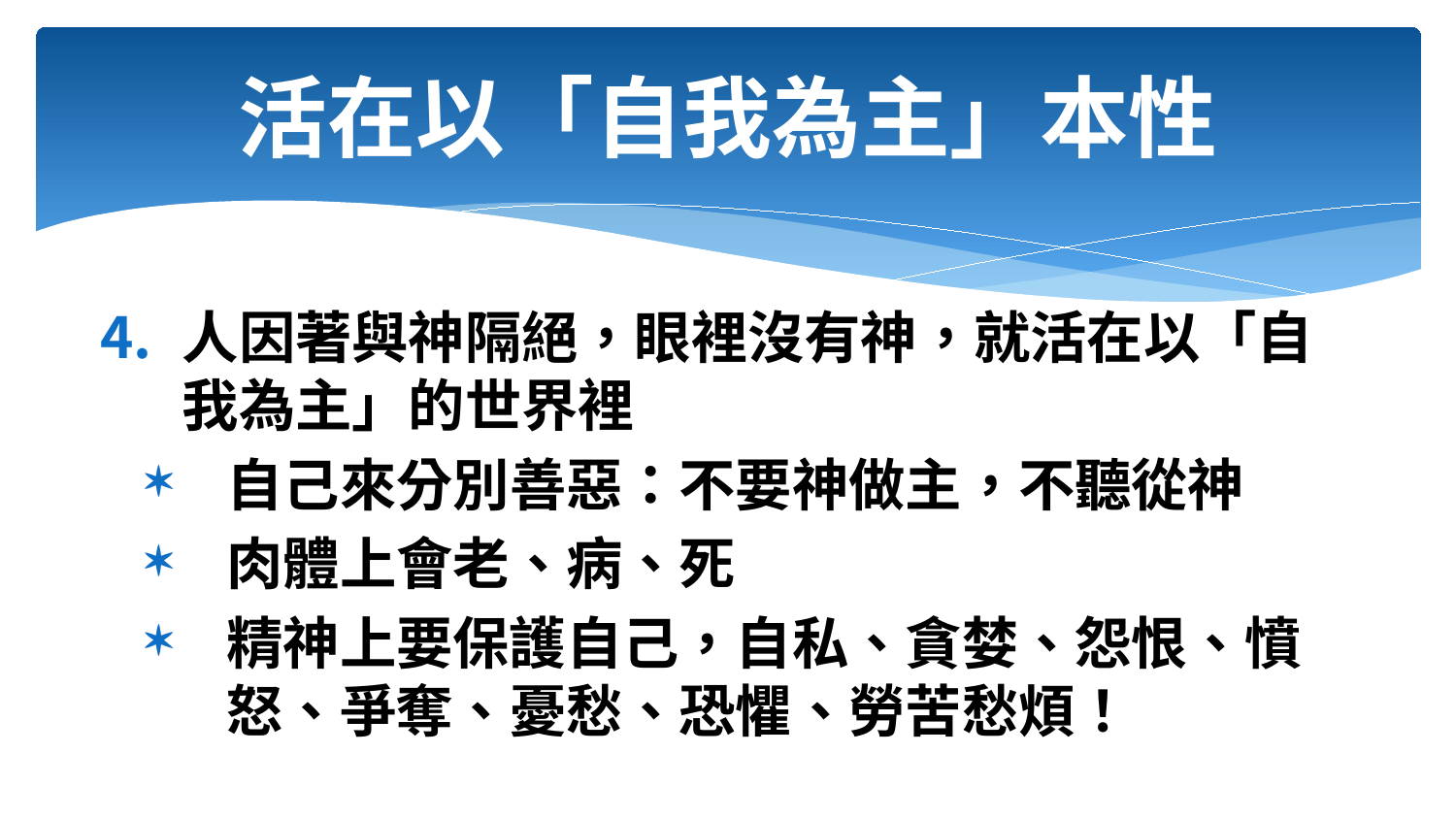

# 活在以「自我為主」本性
人因著與神隔絕，眼裡沒有神，就活在以「自我為主」的世界裡
自己來分別善惡：不要神做主，不聽從神
肉體上會老、病、死
精神上要保護自己，自私、貪婪、怨恨、憤怒、爭奪、憂愁、恐懼、勞苦愁煩！